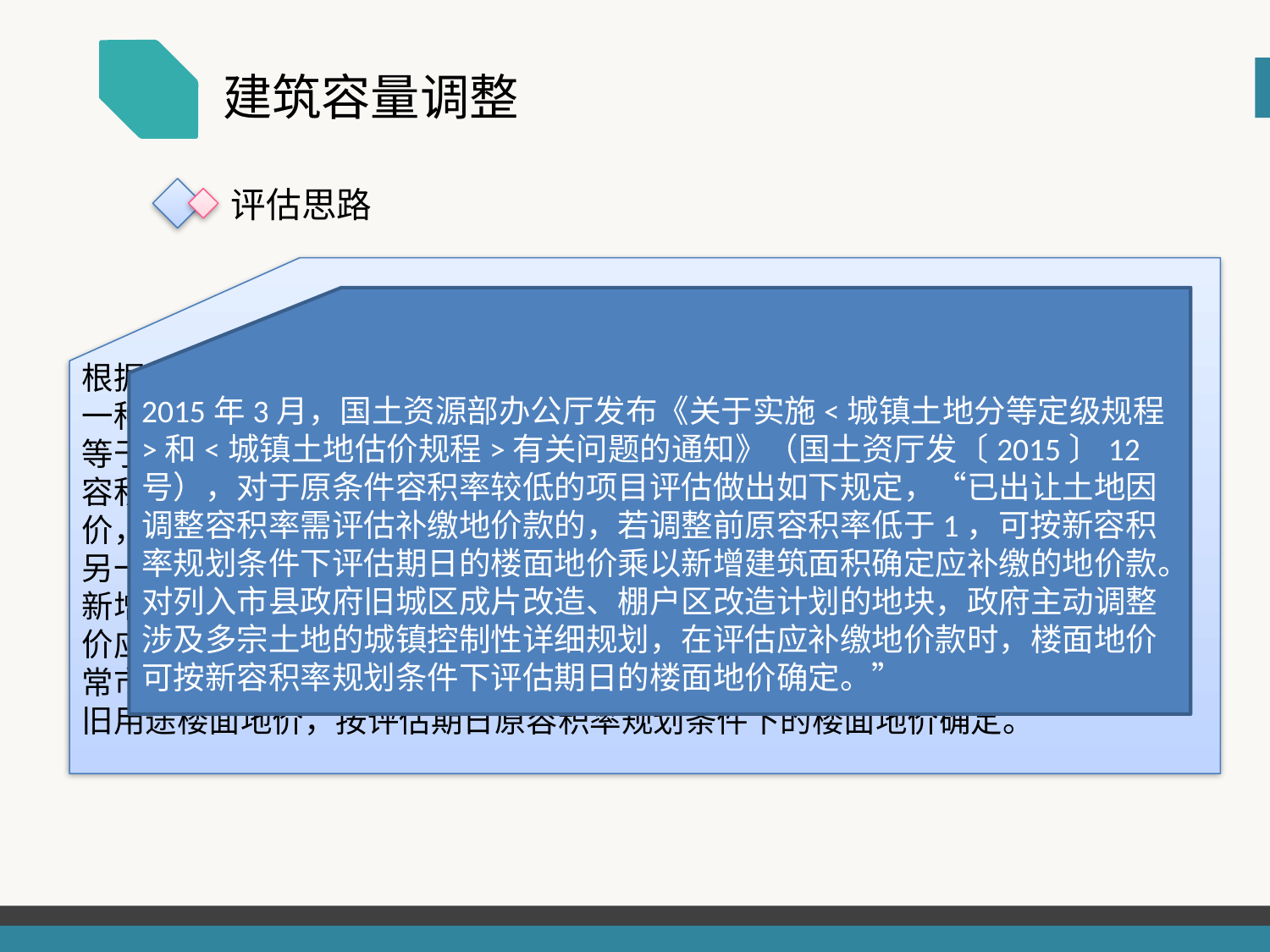

建筑容量调整

评估思路

根据20号文，容积率调整分为两种情况：
一种情况是仅调整容积率，用途不变，此类项目的评估思路为，“需补缴地价款等于楼面地价乘以新增建设面积。楼面地价应评估测算以下内容后择高确定：新容积率规划条件下评估期日的楼面地价，原容积率规划条件下评估期日的楼面地价，原容积率下出让时楼面地价进行期日修正后在评估期日的楼面地价。
另一种情况是用途与容积率同时调整的，需补缴地价款等于新用途楼面地价乘以新增建筑面积，加上新、旧用途楼面地价之差乘以原建筑总面积。新用途楼面地价应评估测算以下内容后择高确定：新容积率、新用途规划条件在评估期日的正常市场楼面地价，原容积率、新用途规划条件在评估期日的正常市场楼面地价。旧用途楼面地价，按评估期日原容积率规划条件下的楼面地价确定。

2015年3月，国土资源部办公厅发布《关于实施<城镇土地分等定级规程>和<城镇土地估价规程>有关问题的通知》（国土资厅发〔2015〕12号），对于原条件容积率较低的项目评估做出如下规定，“已出让土地因调整容积率需评估补缴地价款的，若调整前原容积率低于1，可按新容积率规划条件下评估期日的楼面地价乘以新增建筑面积确定应补缴的地价款。对列入市县政府旧城区成片改造、棚户区改造计划的地块，政府主动调整涉及多宗土地的城镇控制性详细规划，在评估应补缴地价款时，楼面地价可按新容积率规划条件下评估期日的楼面地价确定。”